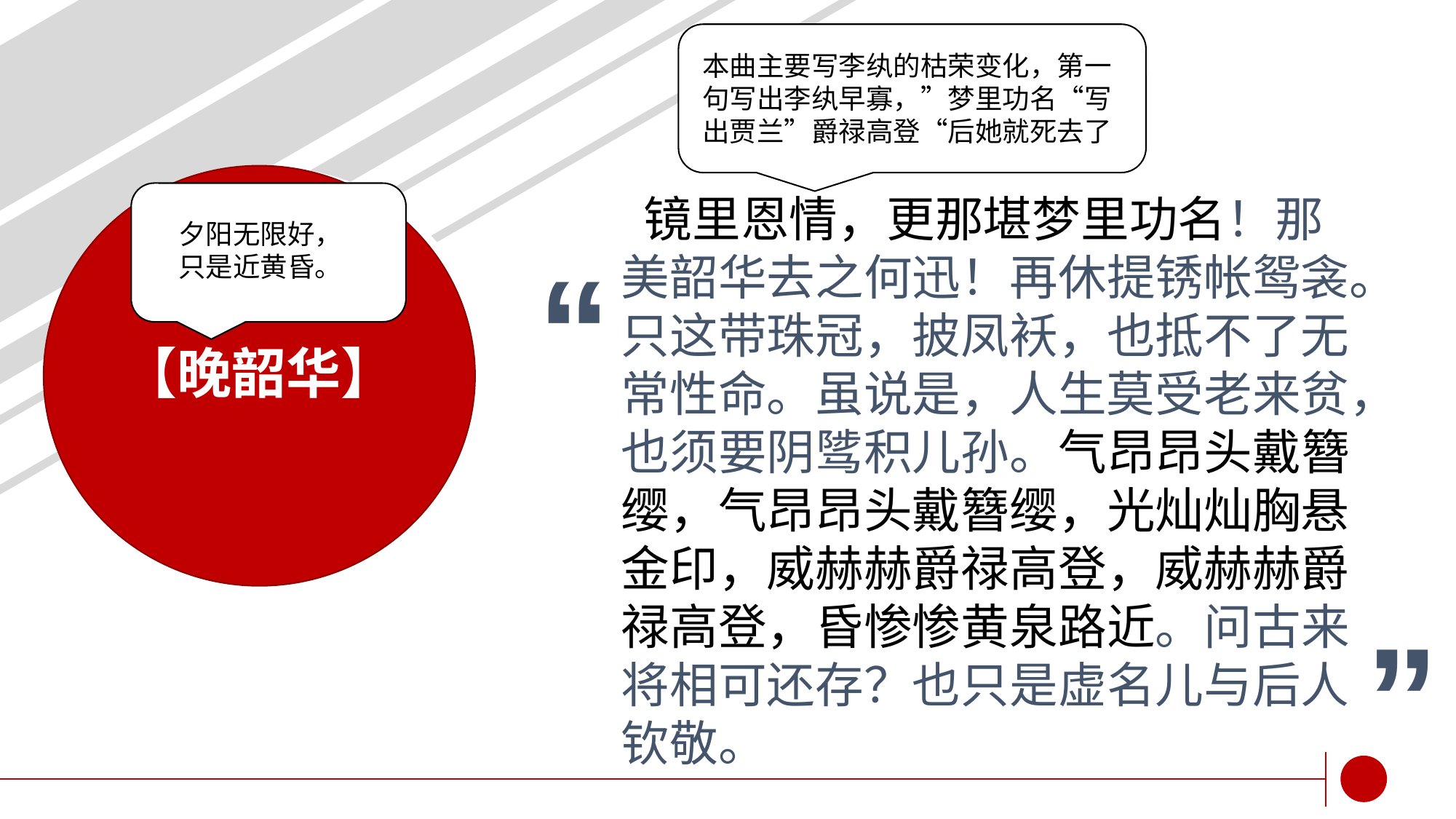

yi
本曲主要写李纨的枯荣变化，第一句写出李纨早寡，”梦里功名“写出贾兰”爵禄高登“后她就死去了
【晚韶华】
yi
# 镜里恩情，更那堪梦里功名！那美韶华去之何迅！再休提锈帐鸳衾。只这带珠冠，披凤袄，也抵不了无常性命。虽说是，人生莫受老来贫，也须要阴骘积儿孙。气昂昂头戴簪缨，气昂昂头戴簪缨，光灿灿胸悬金印，威赫赫爵禄高登，威赫赫爵禄高登，昏惨惨黄泉路近。问古来将相可还存？也只是虚名儿与后人钦敬。
夕阳无限好，只是近黄昏。